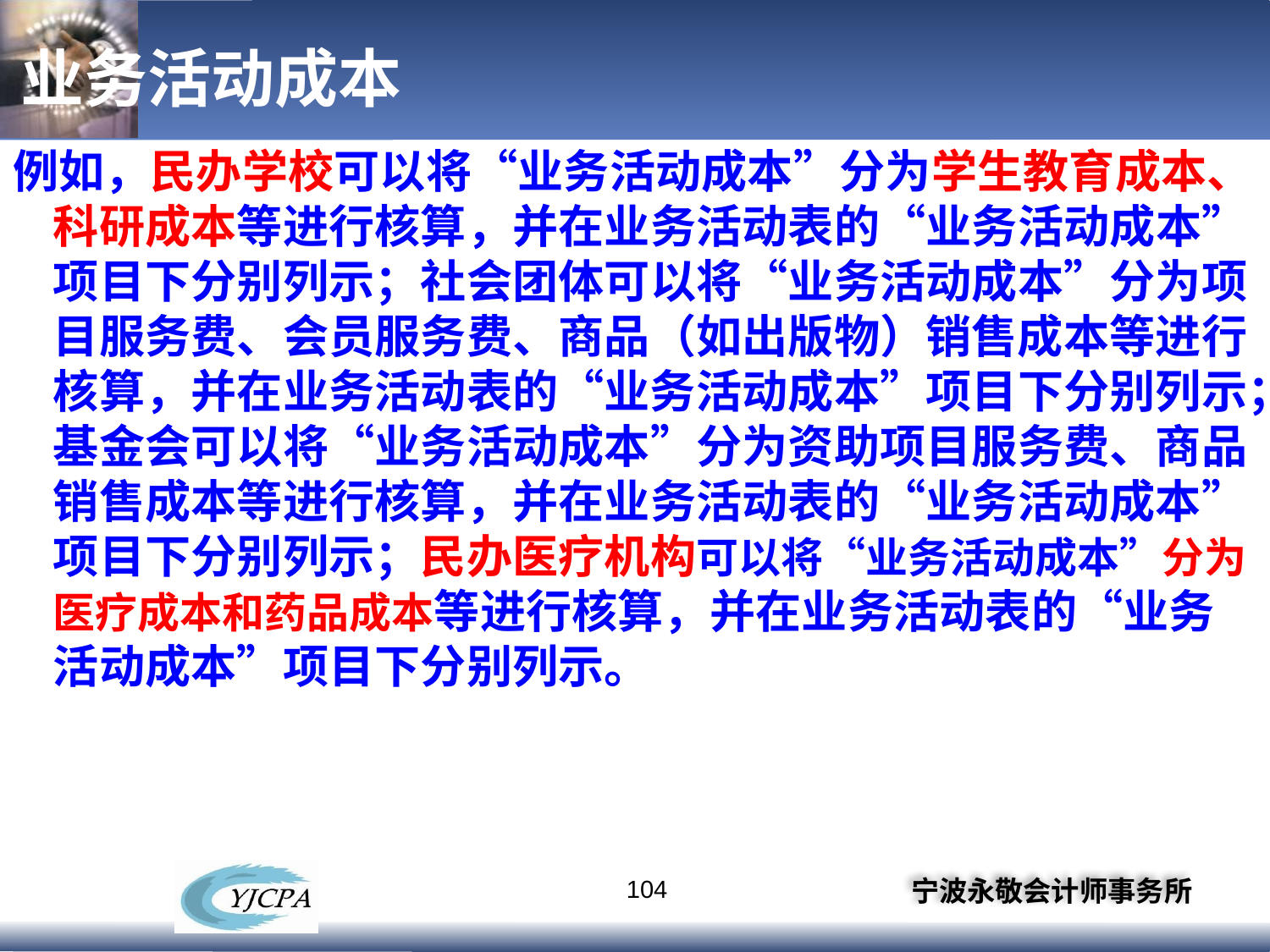

# 业务活动成本
例如，民办学校可以将“业务活动成本”分为学生教育成本、科研成本等进行核算，并在业务活动表的“业务活动成本”项目下分别列示；社会团体可以将“业务活动成本”分为项目服务费、会员服务费、商品（如出版物）销售成本等进行核算，并在业务活动表的“业务活动成本”项目下分别列示；基金会可以将“业务活动成本”分为资助项目服务费、商品销售成本等进行核算，并在业务活动表的“业务活动成本”项目下分别列示；民办医疗机构可以将“业务活动成本”分为医疗成本和药品成本等进行核算，并在业务活动表的“业务活动成本”项目下分别列示。